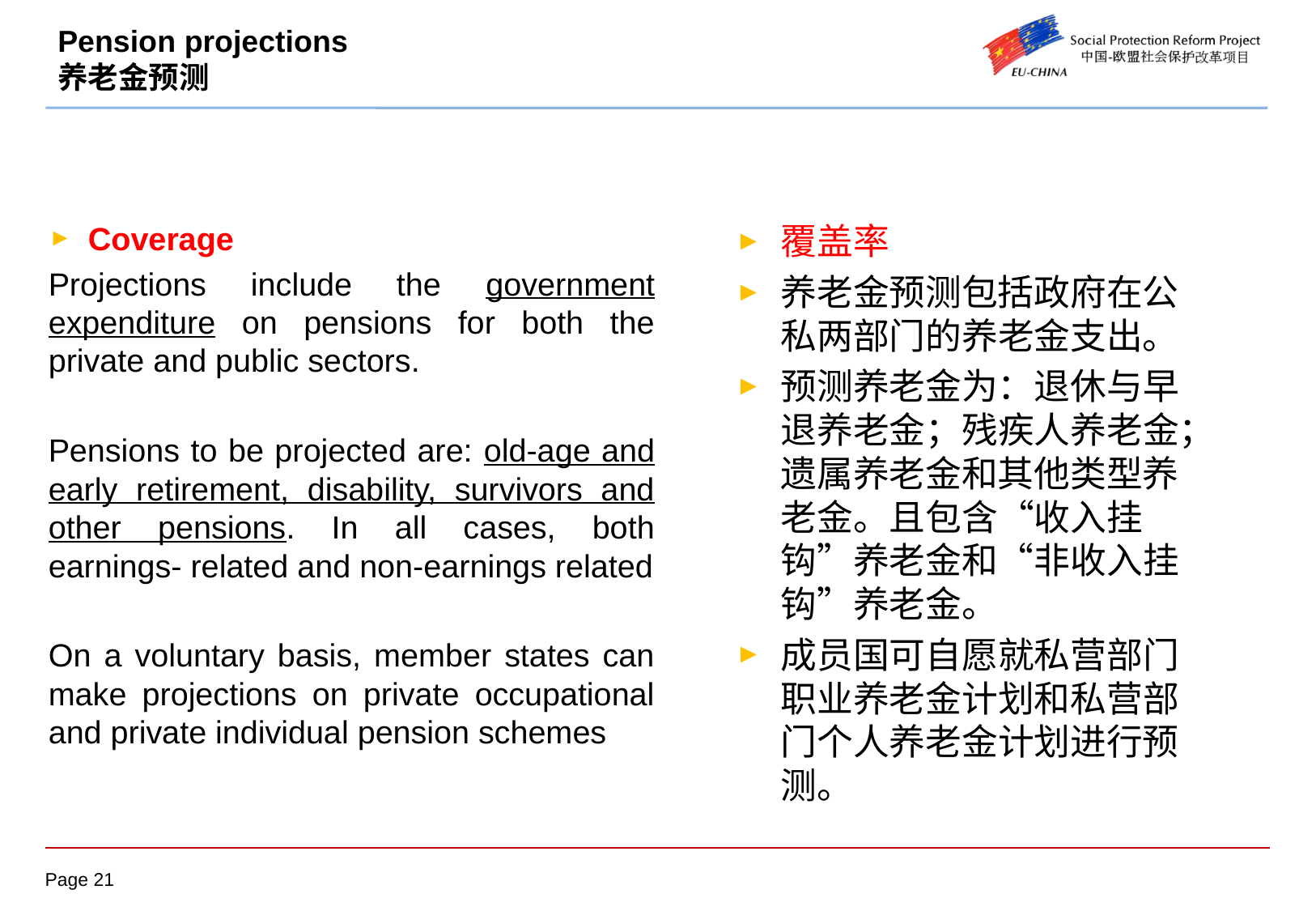

# Pension projections 养老金预测
Coverage
Projections include the government expenditure on pensions for both the private and public sectors.

Pensions to be projected are: old-age and early retirement, disability, survivors and other pensions. In all cases, both earnings- related and non-earnings related

On a voluntary basis, member states can make projections on private occupational and private individual pension schemes
覆盖率
养老金预测包括政府在公私两部门的养老金支出。
预测养老金为：退休与早退养老金；残疾人养老金；遗属养老金和其他类型养老金。且包含“收入挂钩”养老金和“非收入挂钩”养老金。
成员国可自愿就私营部门职业养老金计划和私营部门个人养老金计划进行预测。